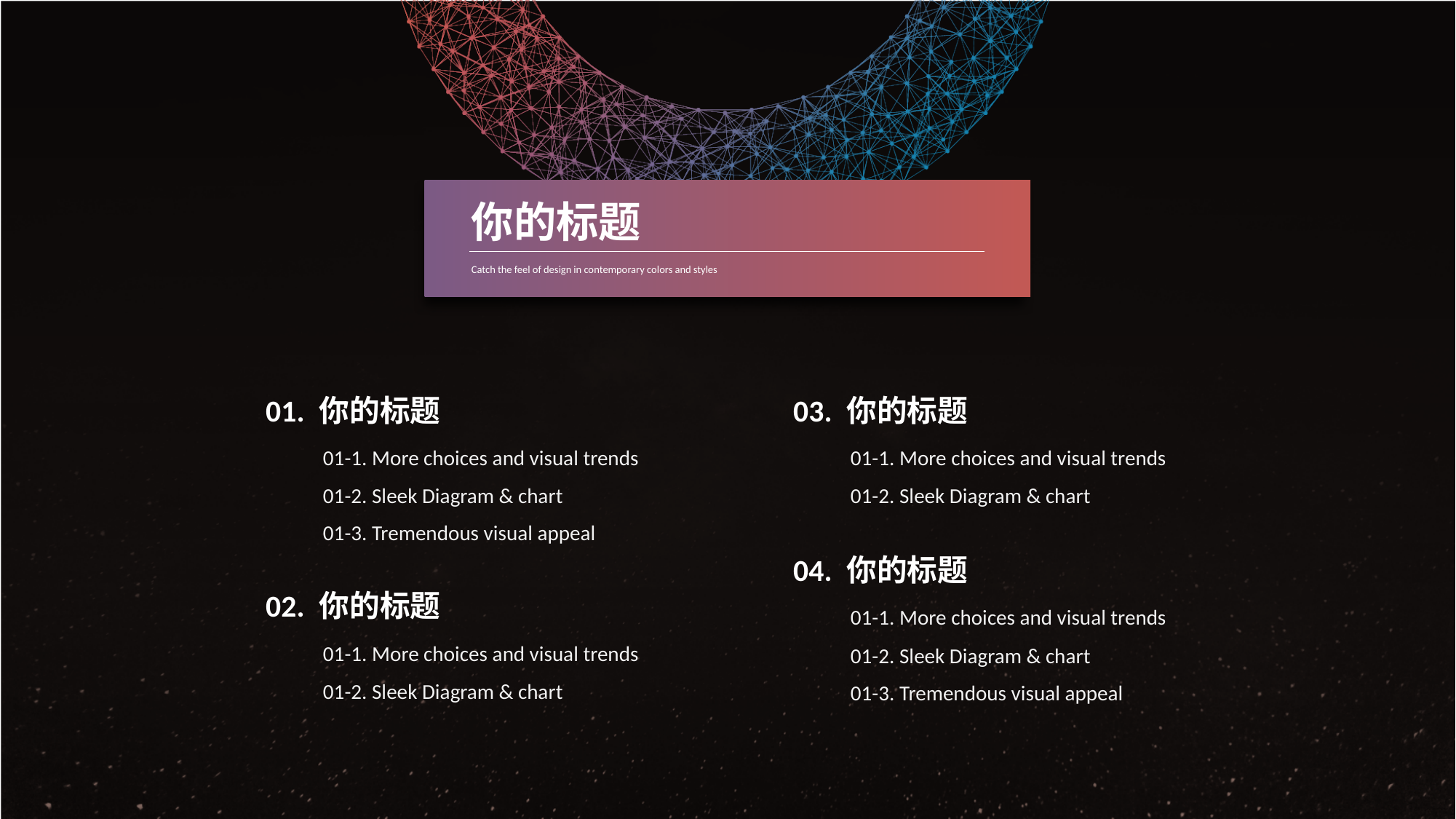

你的标题
Catch the feel of design in contemporary colors and styles
01. 你的标题
03. 你的标题
01-1. More choices and visual trends
01-1. More choices and visual trends
01-2. Sleek Diagram & chart
01-2. Sleek Diagram & chart
01-3. Tremendous visual appeal
04. 你的标题
02. 你的标题
01-1. More choices and visual trends
01-1. More choices and visual trends
01-2. Sleek Diagram & chart
01-2. Sleek Diagram & chart
01-3. Tremendous visual appeal